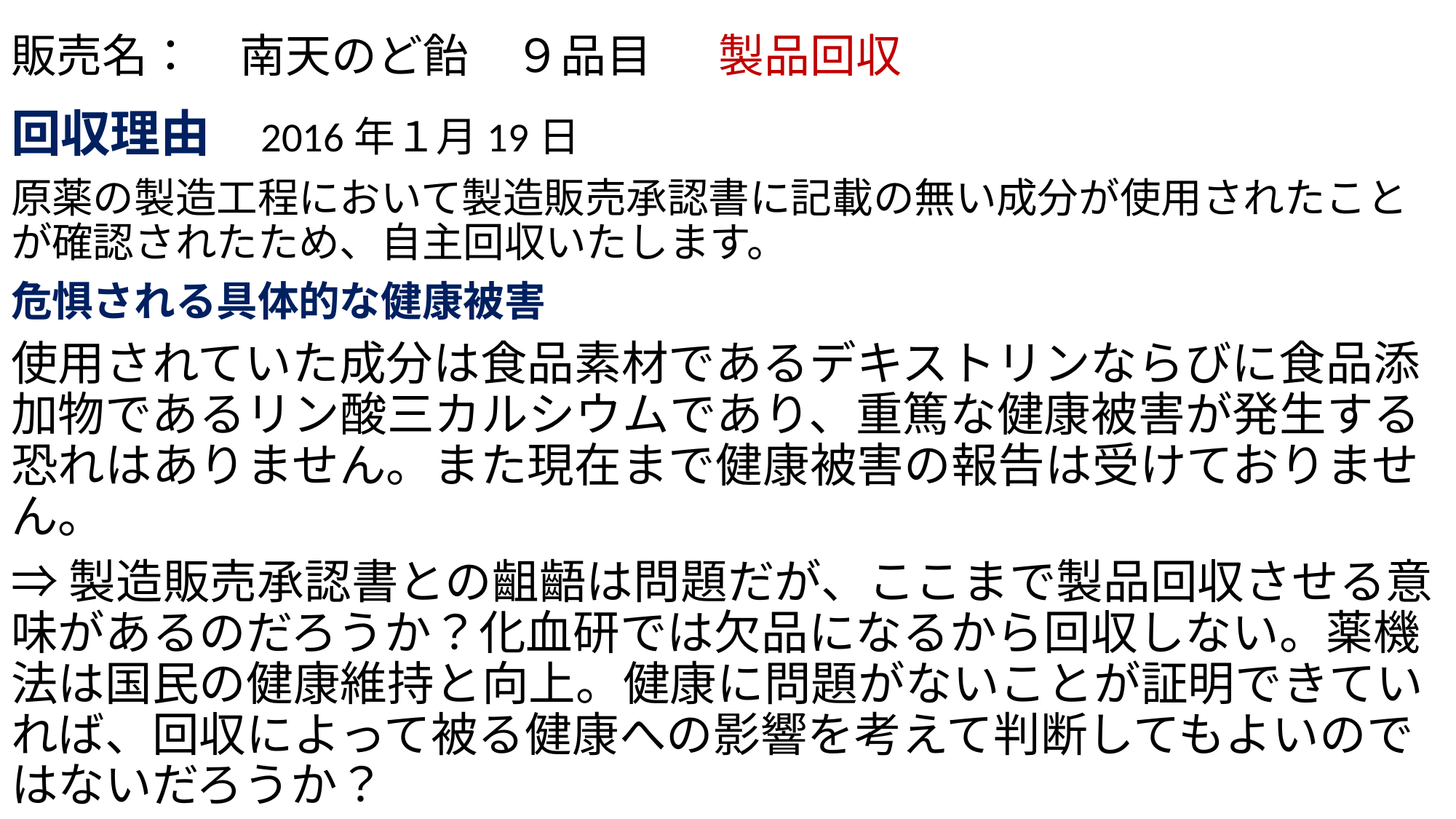

# 販売名：　南天のど飴　９品目 　 製品回収
回収理由　2016年１月19日
原薬の製造工程において製造販売承認書に記載の無い成分が使用されたことが確認されたため、自主回収いたします。
危惧される具体的な健康被害
使用されていた成分は食品素材であるデキストリンならびに食品添加物であるリン酸三カルシウムであり、重篤な健康被害が発生する恐れはありません。また現在まで健康被害の報告は受けておりません。
⇒製造販売承認書との齟齬は問題だが、ここまで製品回収させる意味があるのだろうか？化血研では欠品になるから回収しない。薬機法は国民の健康維持と向上。健康に問題がないことが証明できていれば、回収によって被る健康への影響を考えて判断してもよいのではないだろうか？